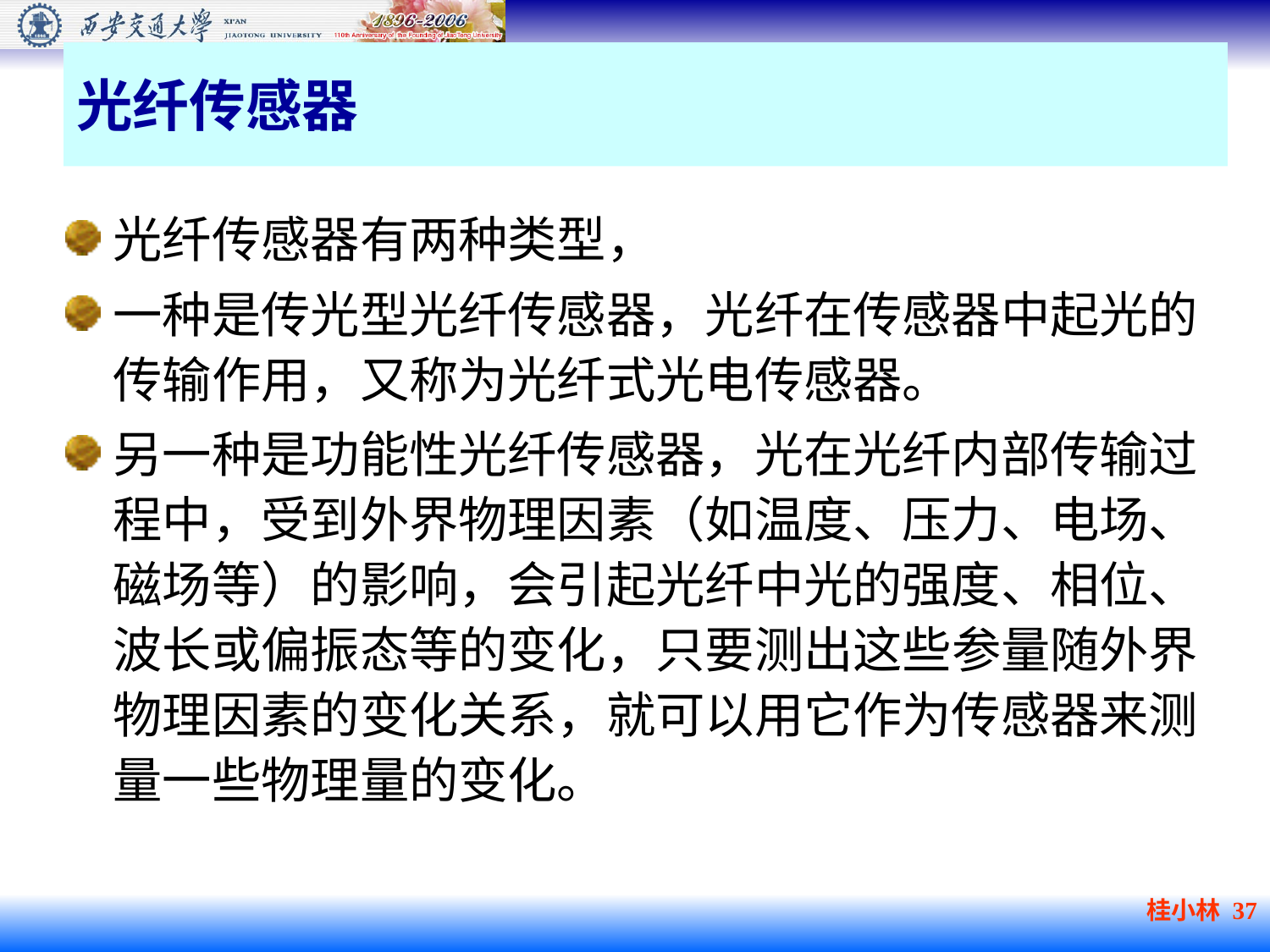

光纤传感器
光纤传感器有两种类型，
一种是传光型光纤传感器，光纤在传感器中起光的传输作用，又称为光纤式光电传感器。
另一种是功能性光纤传感器，光在光纤内部传输过程中，受到外界物理因素（如温度、压力、电场、磁场等）的影响，会引起光纤中光的强度、相位、波长或偏振态等的变化，只要测出这些参量随外界物理因素的变化关系，就可以用它作为传感器来测量一些物理量的变化。
桂小林 37